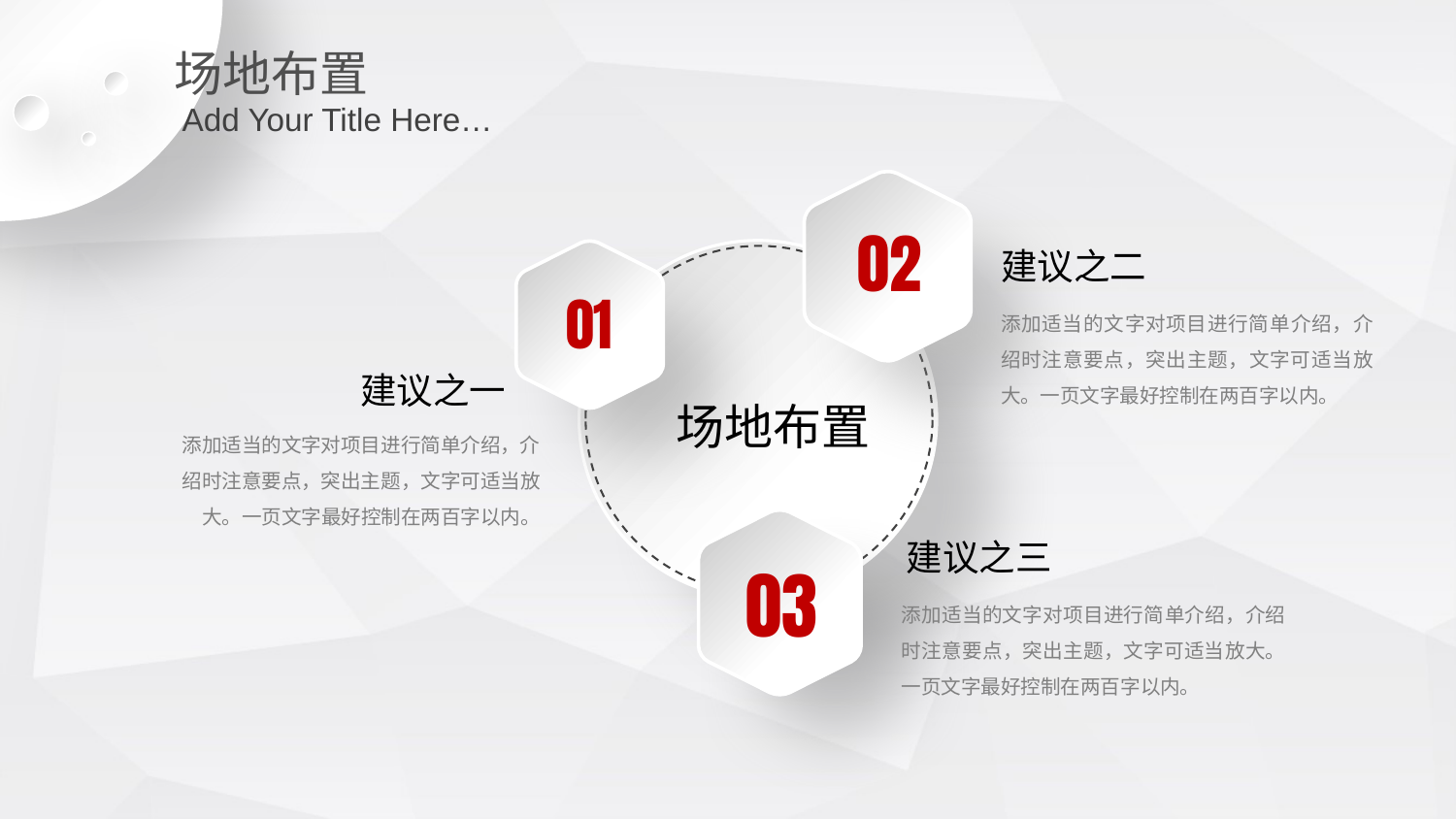

场地布置

Add Your Title Here…

02
建议之二

01
添加适当的文字对项目进行简单介绍，介绍时注意要点，突出主题，文字可适当放大。一页文字最好控制在两百字以内。
建议之一
场地布置
添加适当的文字对项目进行简单介绍，介绍时注意要点，突出主题，文字可适当放大。一页文字最好控制在两百字以内。

建议之三
03
添加适当的文字对项目进行简单介绍，介绍时注意要点，突出主题，文字可适当放大。一页文字最好控制在两百字以内。